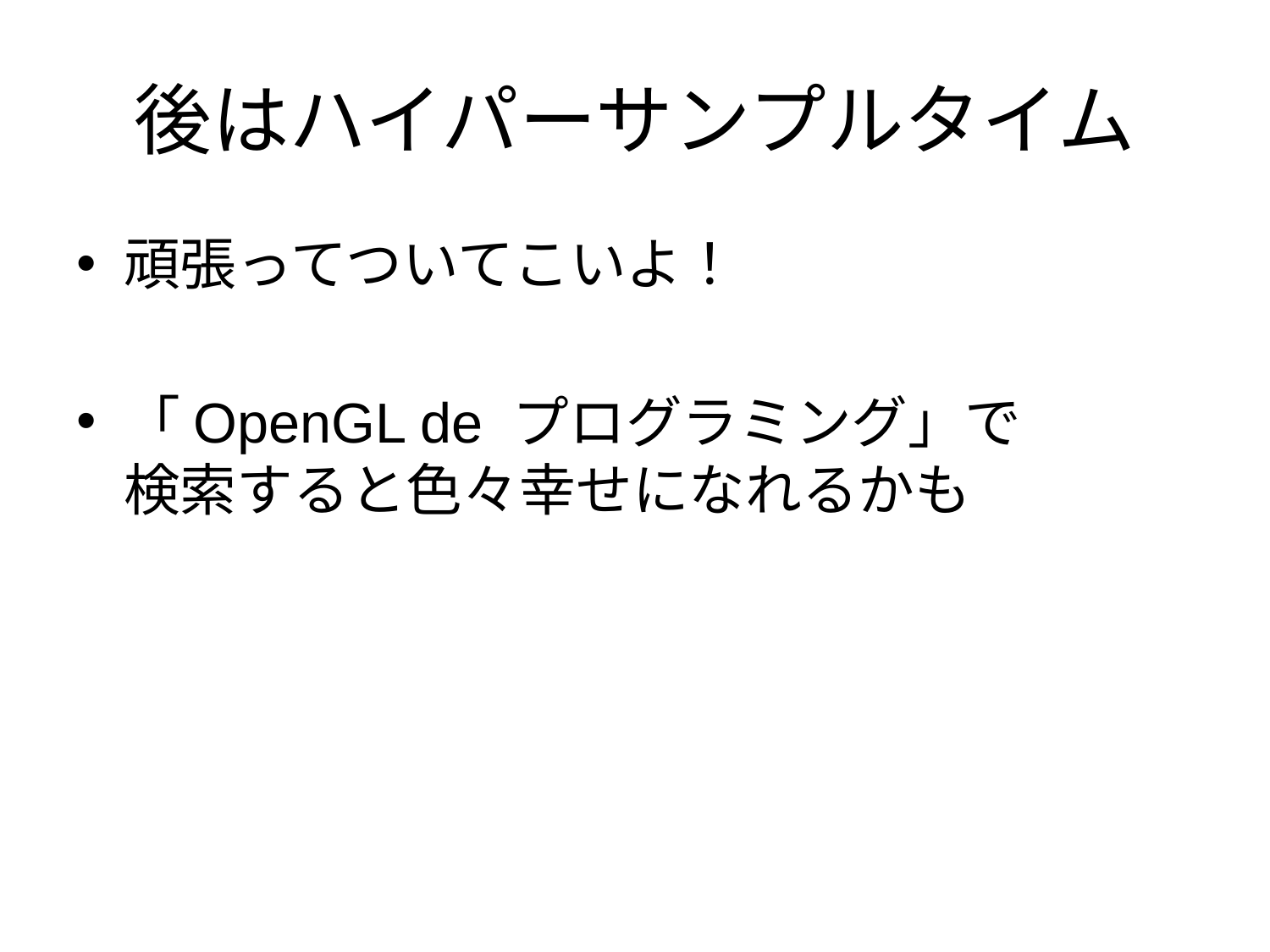

# 後はハイパーサンプルタイム
頑張ってついてこいよ！

「OpenGL de プログラミング」で
検索すると色々幸せになれるかも